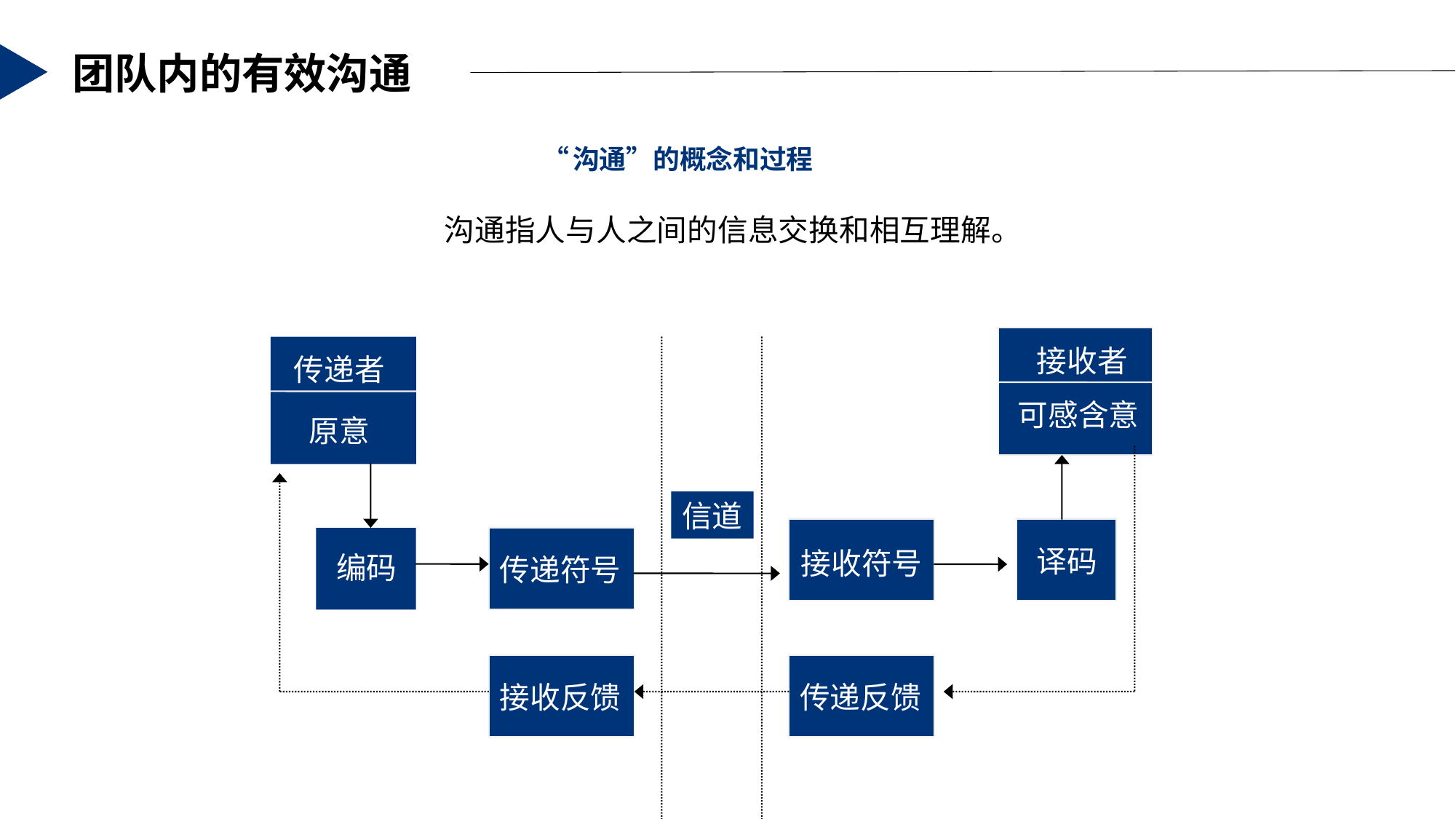

“沟通”的概念和过程
沟通指人与人之间的信息交换和相互理解。

接收者
传递者

可感含意

原意

信道

译码
接收符号
编码
传递符号

接收反馈
传递反馈